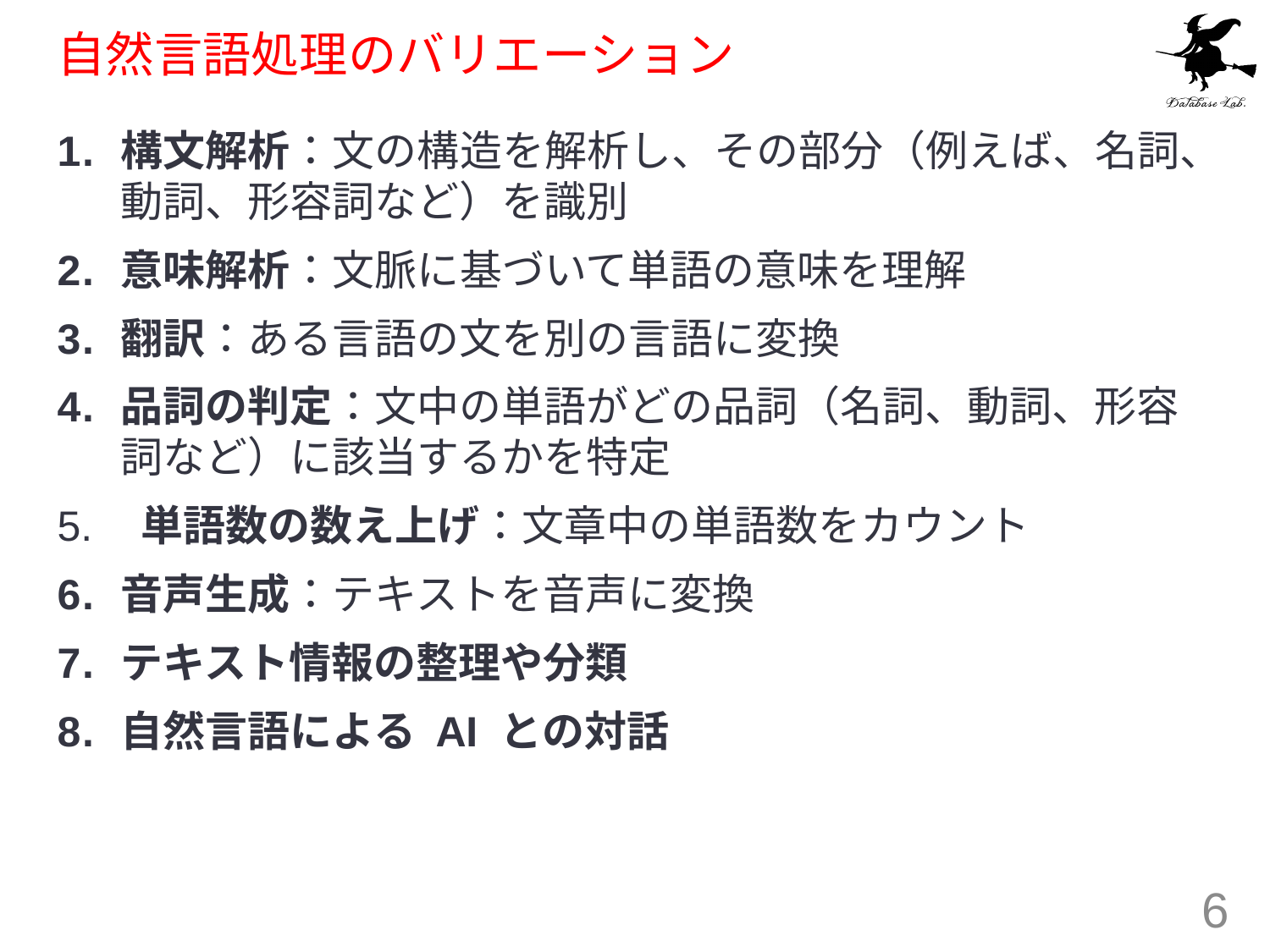

# 自然言語処理のバリエーション
構文解析：文の構造を解析し、その部分（例えば、名詞、動詞、形容詞など）を識別
意味解析：文脈に基づいて単語の意味を理解
翻訳：ある言語の文を別の言語に変換
品詞の判定：文中の単語がどの品詞（名詞、動詞、形容詞など）に該当するかを特定
 単語数の数え上げ：文章中の単語数をカウント
音声生成：テキストを音声に変換
テキスト情報の整理や分類
自然言語による AI との対話
6